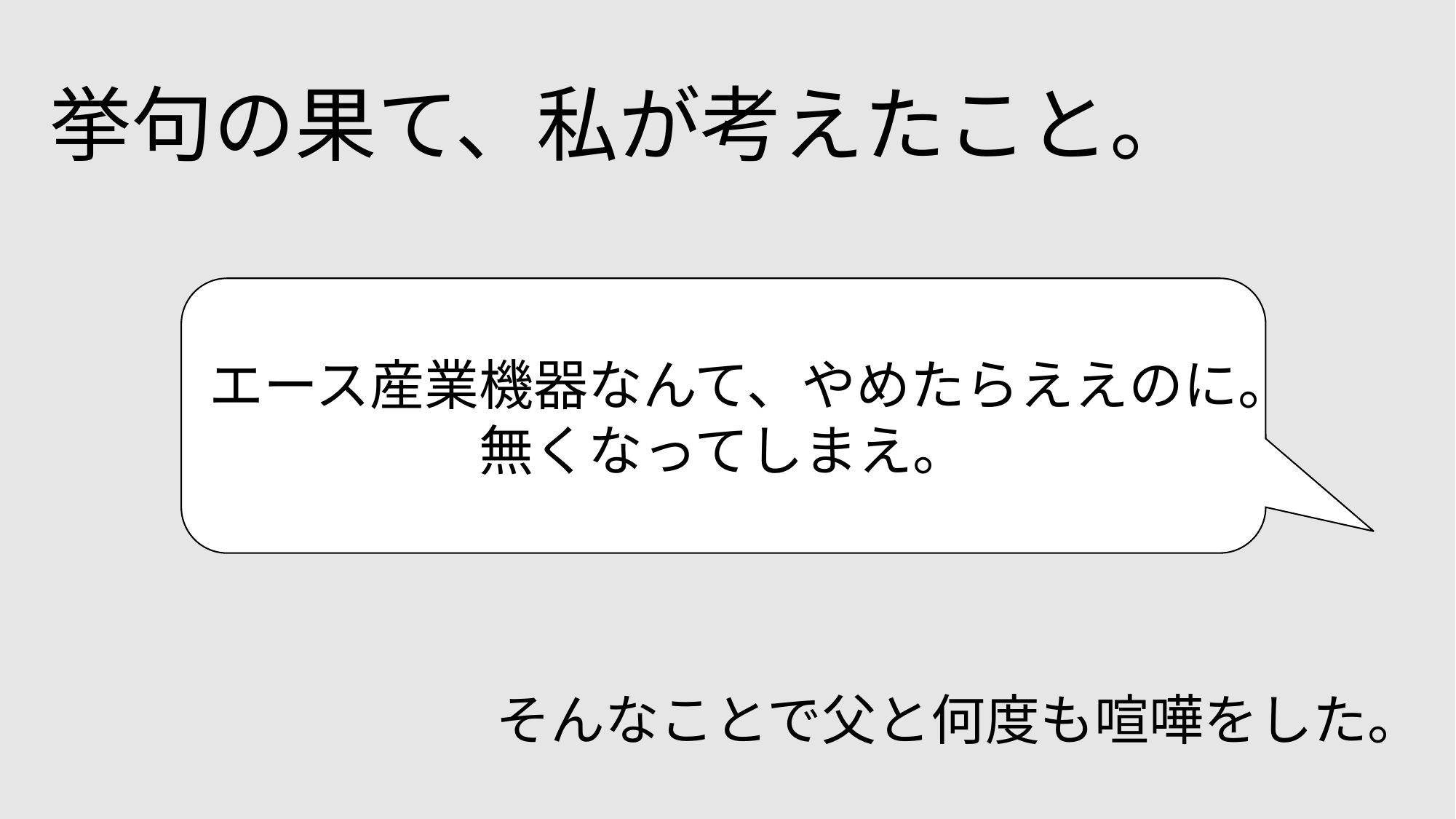

挙句の果て、私が考えたこと。
エース産業機器なんて、やめたらええのに。
無くなってしまえ。
そんなことで父と何度も喧嘩をした。